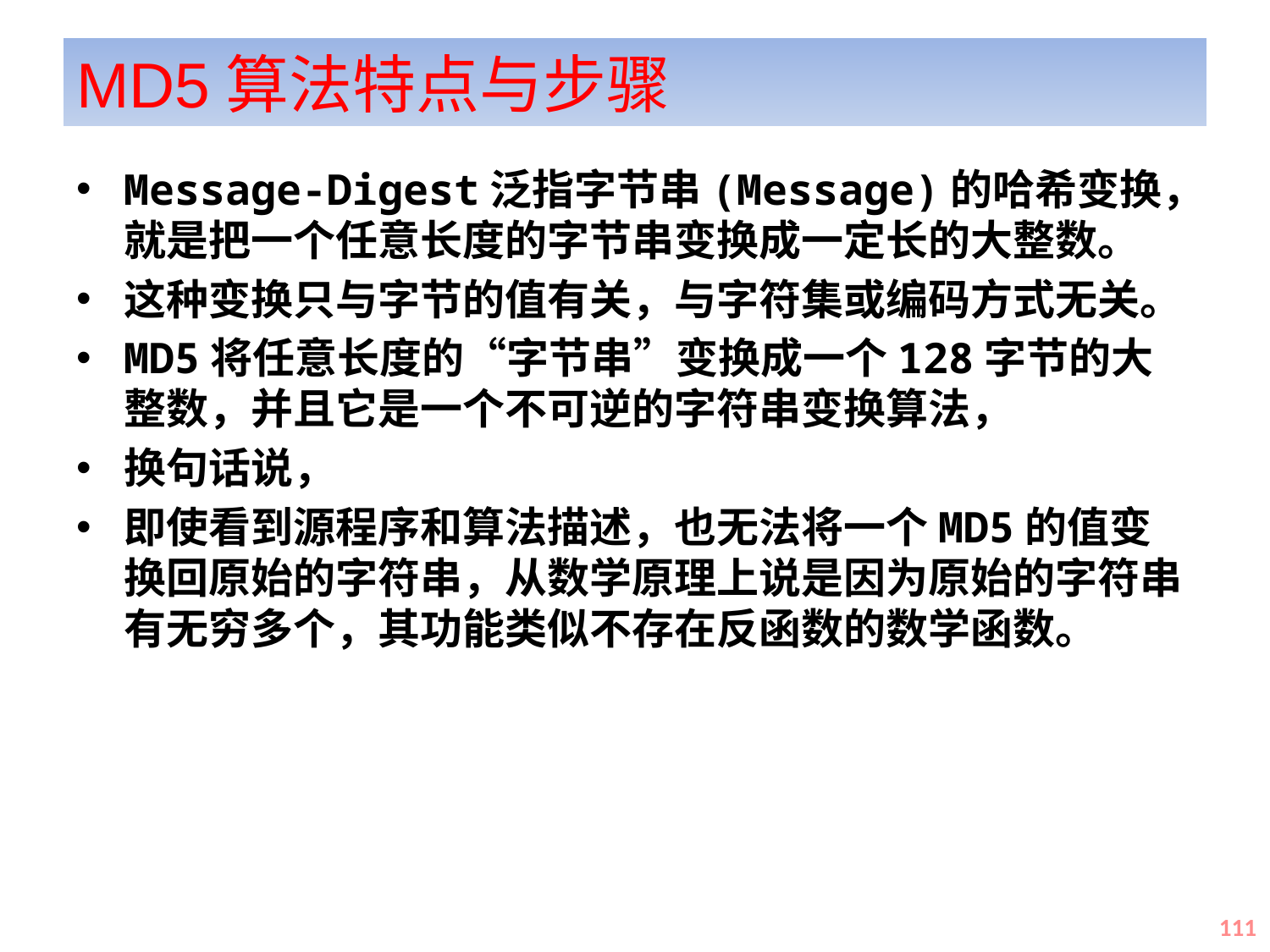

# MD5算法特点与步骤
Message-Digest泛指字节串(Message)的哈希变换，就是把一个任意长度的字节串变换成一定长的大整数。
这种变换只与字节的值有关，与字符集或编码方式无关。
MD5将任意长度的“字节串”变换成一个128字节的大整数，并且它是一个不可逆的字符串变换算法，
换句话说，
即使看到源程序和算法描述，也无法将一个MD5的值变换回原始的字符串，从数学原理上说是因为原始的字符串有无穷多个，其功能类似不存在反函数的数学函数。

111